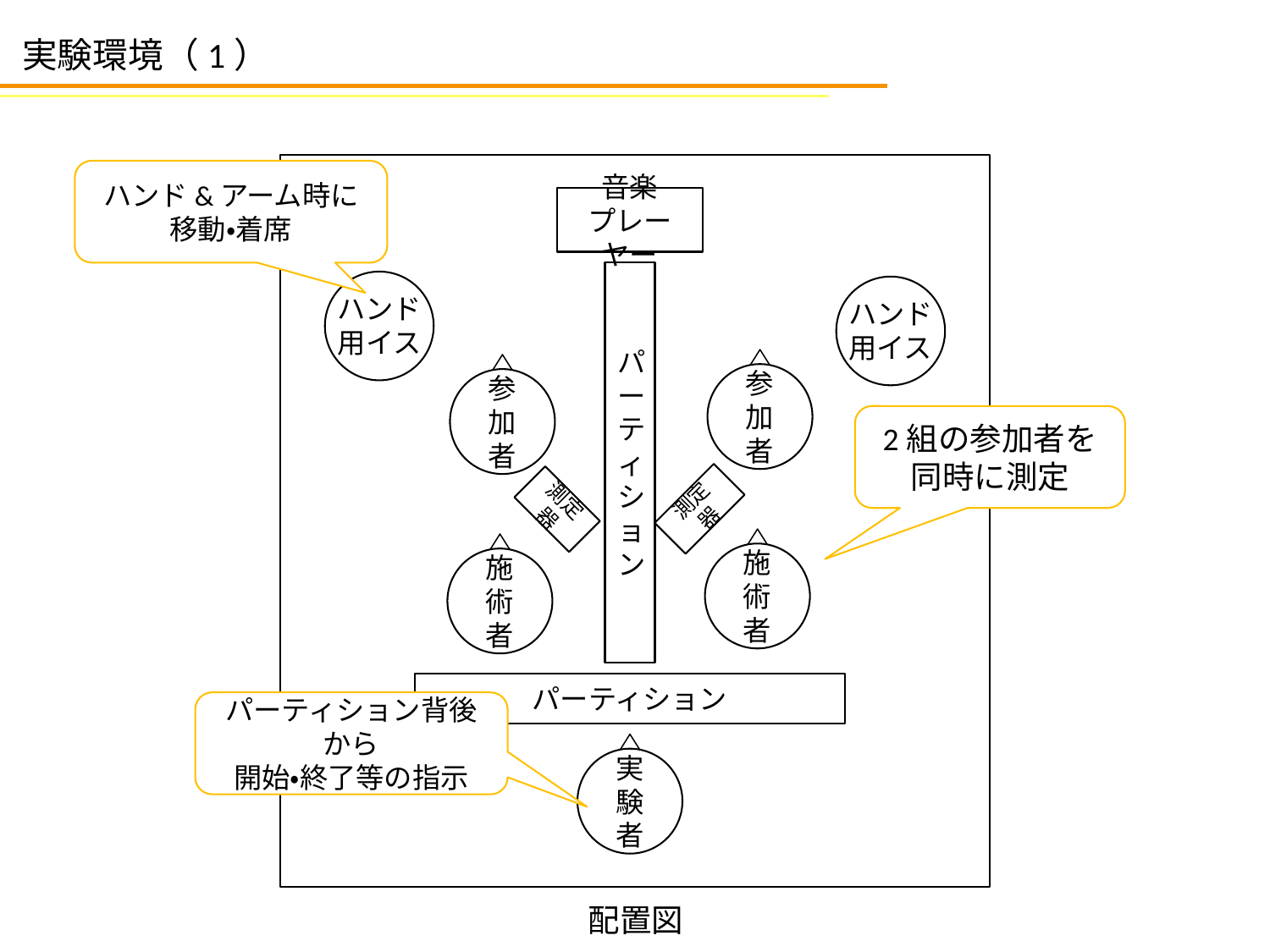

実験環境（1）

パーティション
実験者

パーティション
施術者

参加者

ハンド
用イス
施術者

参加者

ハンド
用イス
測定器
測定器
音楽
プレーヤー
配置図
ハンド&アーム時に
移動・着席
2組の参加者を
同時に測定
パーティション背後から
開始・終了等の指示